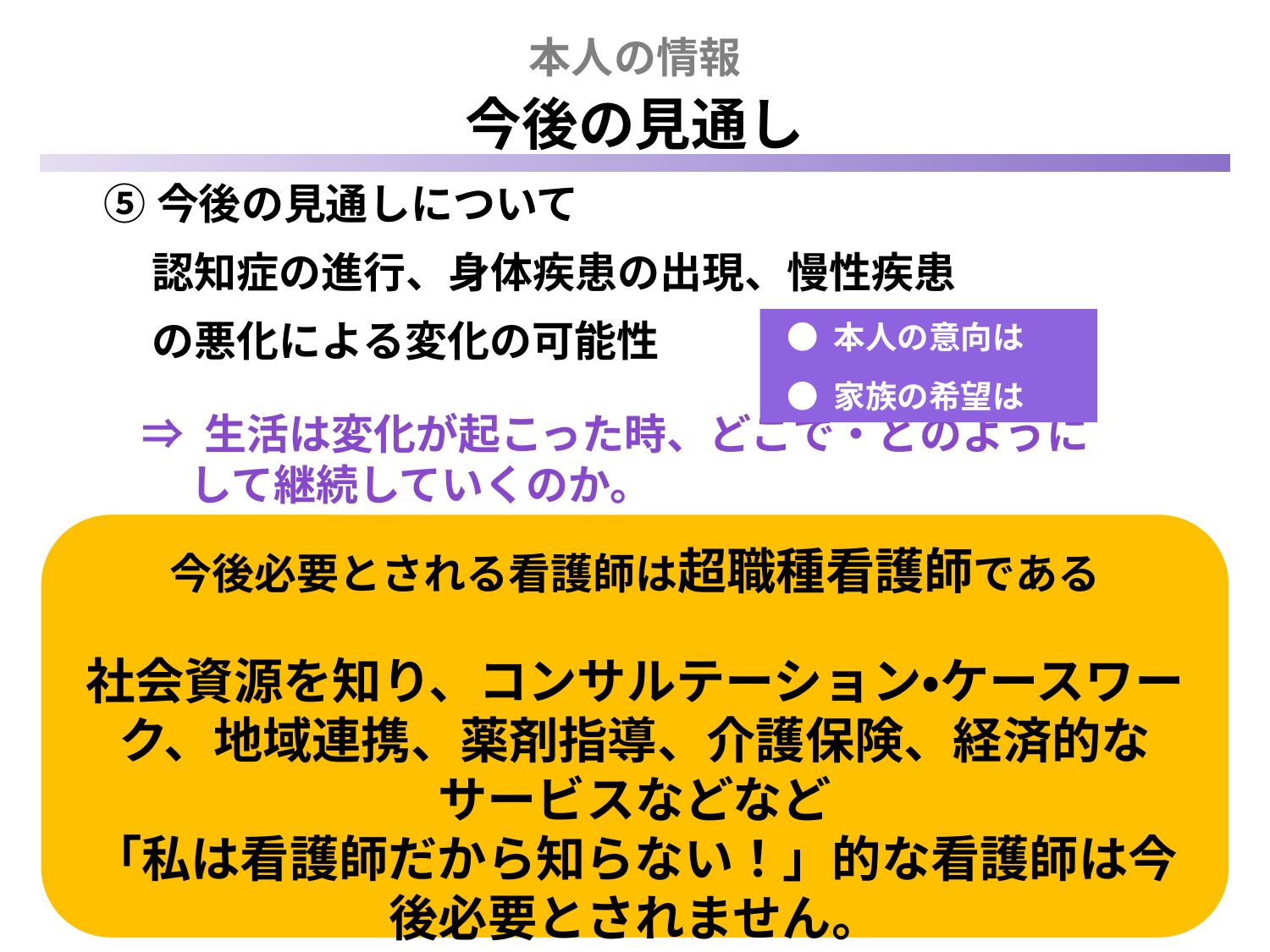

本人の情報
今後の見通し

⑤今後の見通しについて
    認知症の進行、身体疾患の出現、慢性疾患
    の悪化による変化の可能性
    ⇒ 生活は変化が起こった時、どこで・どのように
        して継続していくのか。

  ● 本人の意向は
  ● 家族の希望は
今後必要とされる看護師は超職種看護師である

社会資源を知り、コンサルテーション・ケースワーク、地域連携、薬剤指導、介護保険、経済的なサービスなどなど
「私は看護師だから知らない！」的な看護師は今後必要とされません。